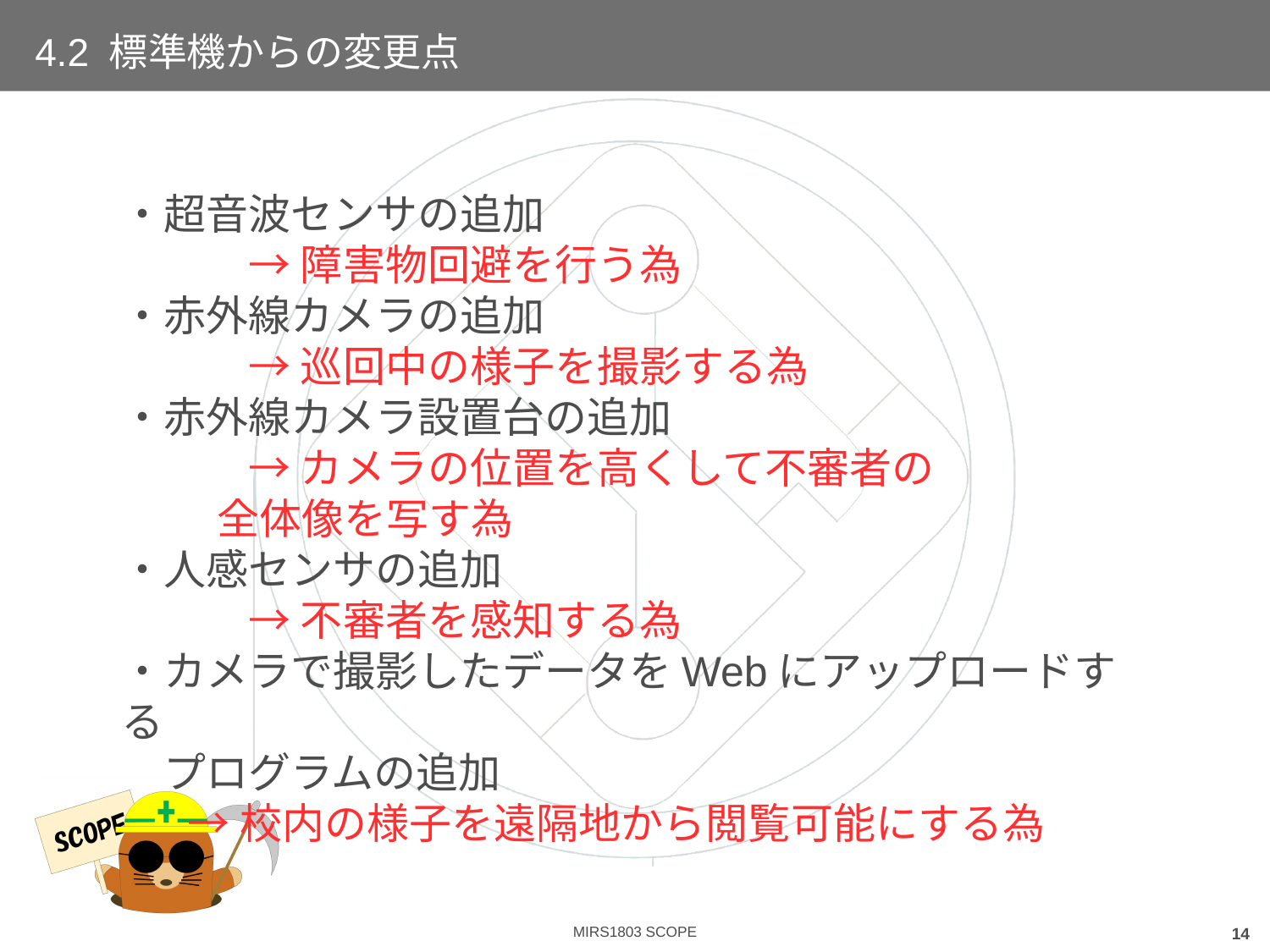

# 4.2 標準機からの変更点
・超音波センサの追加
	→障害物回避を行う為
・赤外線カメラの追加
	→巡回中の様子を撮影する為
・赤外線カメラ設置台の追加
	→カメラの位置を高くして不審者の
         全体像を写す為
・人感センサの追加
	→不審者を感知する為
・カメラで撮影したデータをWebにアップロードする
　プログラムの追加
       →校内の様子を遠隔地から閲覧可能にする為
14